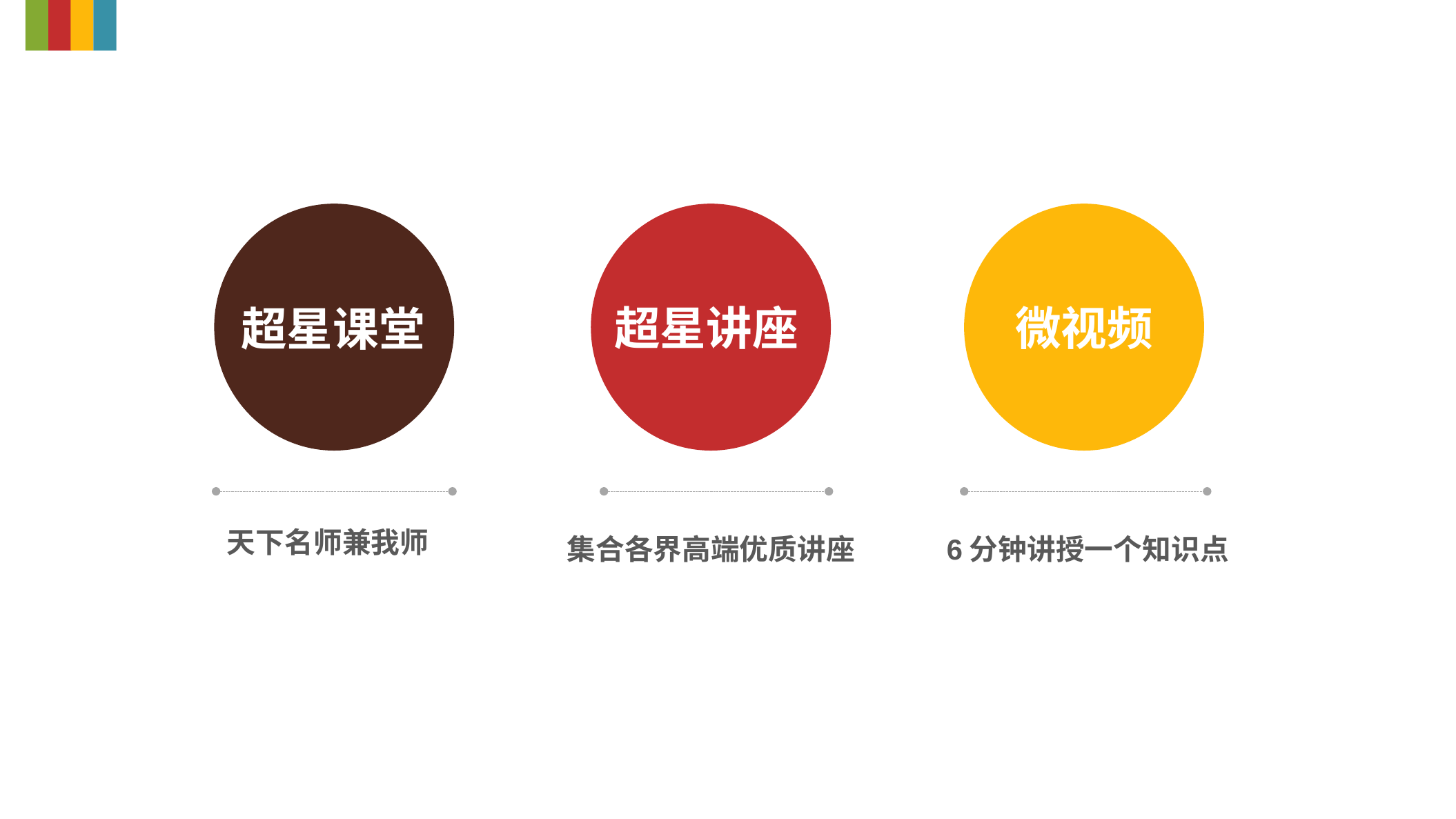

微视频
超星讲座
超星课堂
天下名师兼我师
集合各界高端优质讲座
6分钟讲授一个知识点